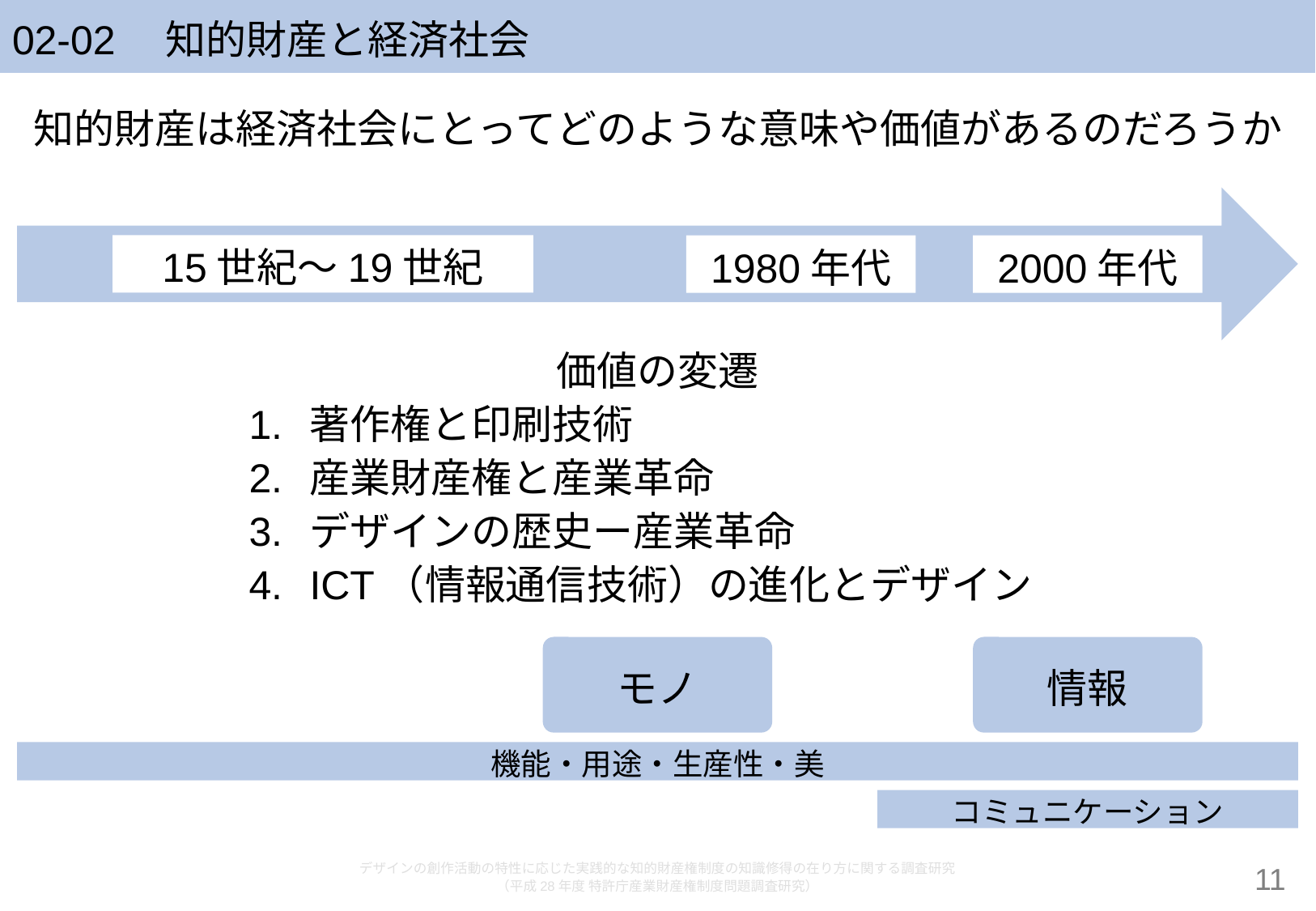

# 02-02　知的財産と経済社会
知的財産は経済社会にとってどのような意味や価値があるのだろうか

15世紀～19世紀
1980年代
2000年代
価値の変遷
著作権と印刷技術
産業財産権と産業革命
デザインの歴史ー産業革命
ICT（情報通信技術）の進化とデザイン
モノ
情報
機能・用途・生産性・美
コミュニケーション
デザインの創作活動の特性に応じた実践的な知的財産権制度の知識修得の在り方に関する調査研究
（平成28年度 特許庁産業財産権制度問題調査研究）
11